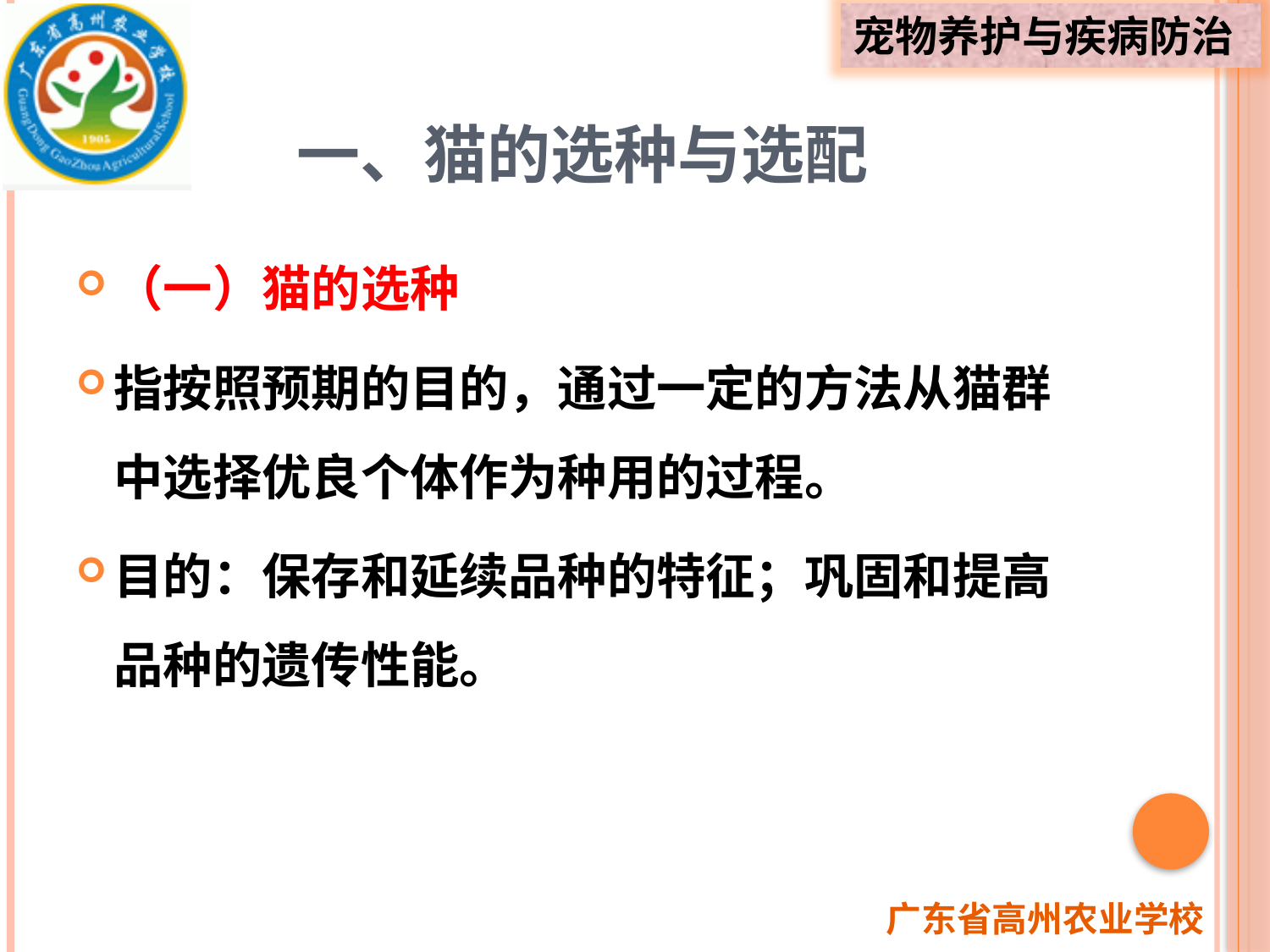

# 一、猫的选种与选配
（一）猫的选种
指按照预期的目的，通过一定的方法从猫群中选择优良个体作为种用的过程。
目的：保存和延续品种的特征；巩固和提高品种的遗传性能。